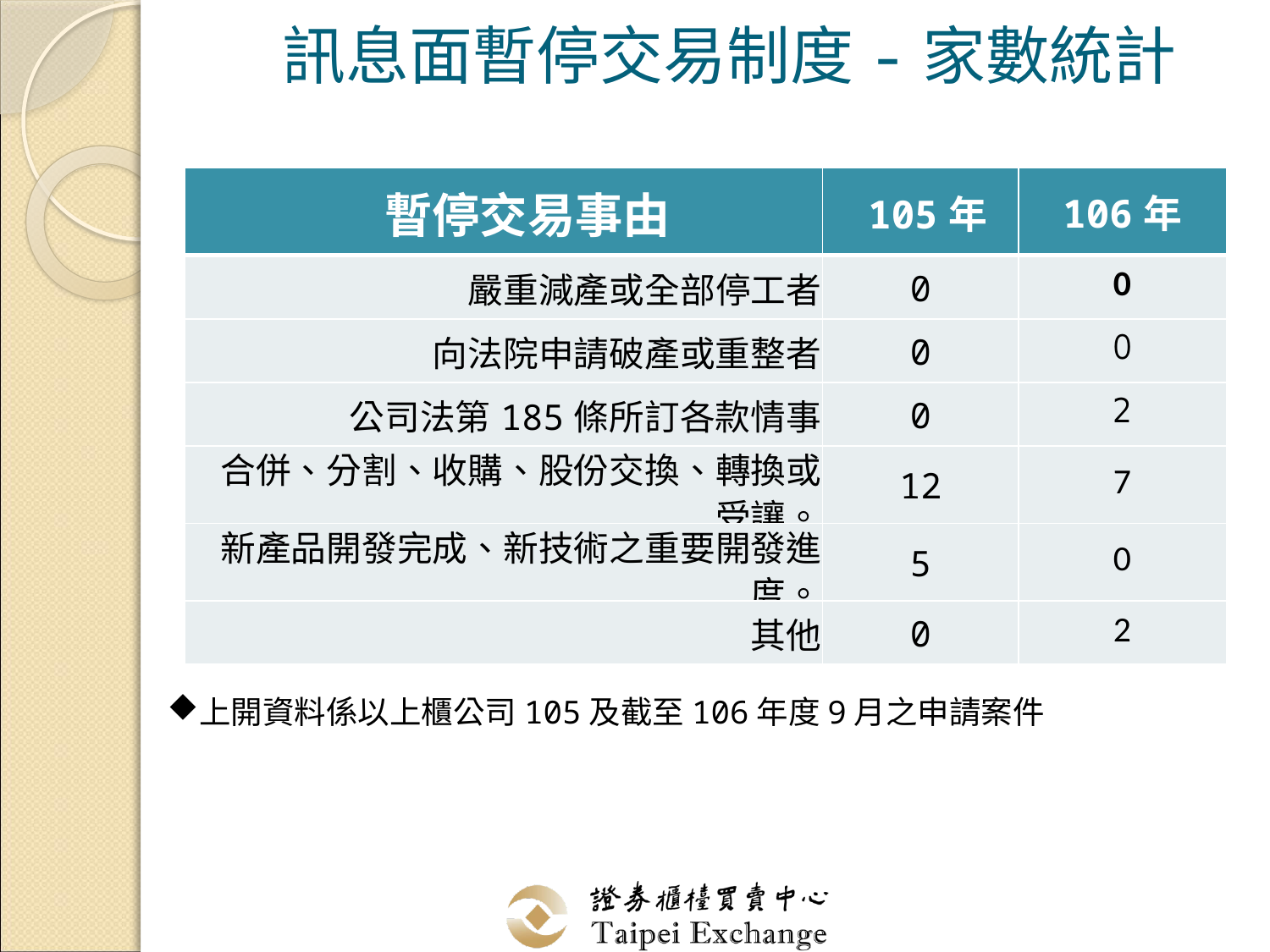

訊息面暫停交易制度-家數統計
| 暫停交易事由 | 105年 | 106年 |
| --- | --- | --- |
| 嚴重減產或全部停工者 | 0 | 0 |
| 向法院申請破產或重整者 | 0 | 0 |
| 公司法第185條所訂各款情事 | 0 | 2 |
| 合併、分割、收購、股份交換、轉換或受讓。 | 12 | 7 |
| 新產品開發完成、新技術之重要開發進度。 | 5 | 0 |
| 其他 | 0 | 2 |
上開資料係以上櫃公司105及截至106年度9月之申請案件
18